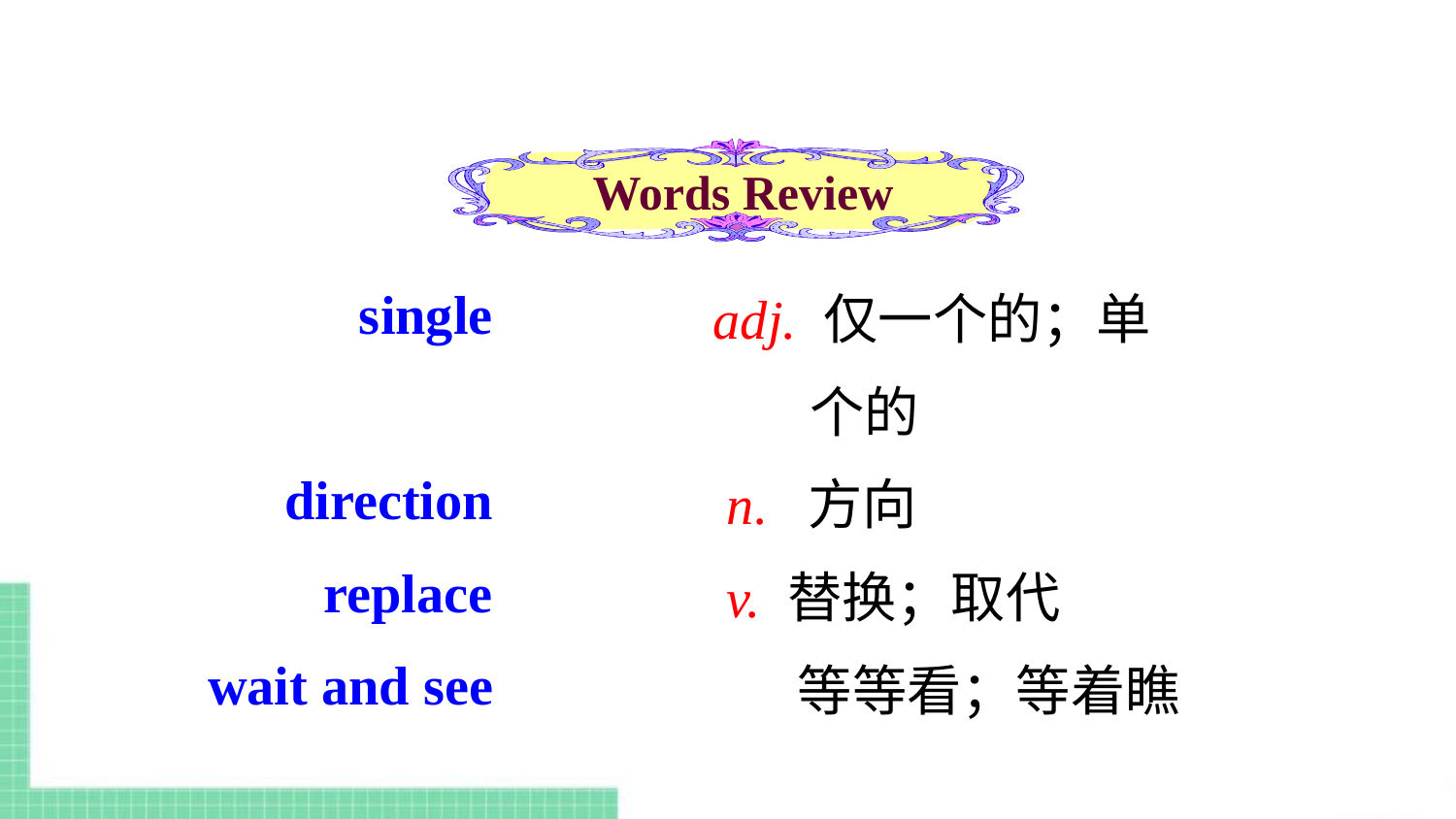

Words Review
 single

 direction
 replace
 wait and see
 adj. 仅一个的；单
        个的
  n.  方向
  v. 替换；取代
       等等看；等着瞧